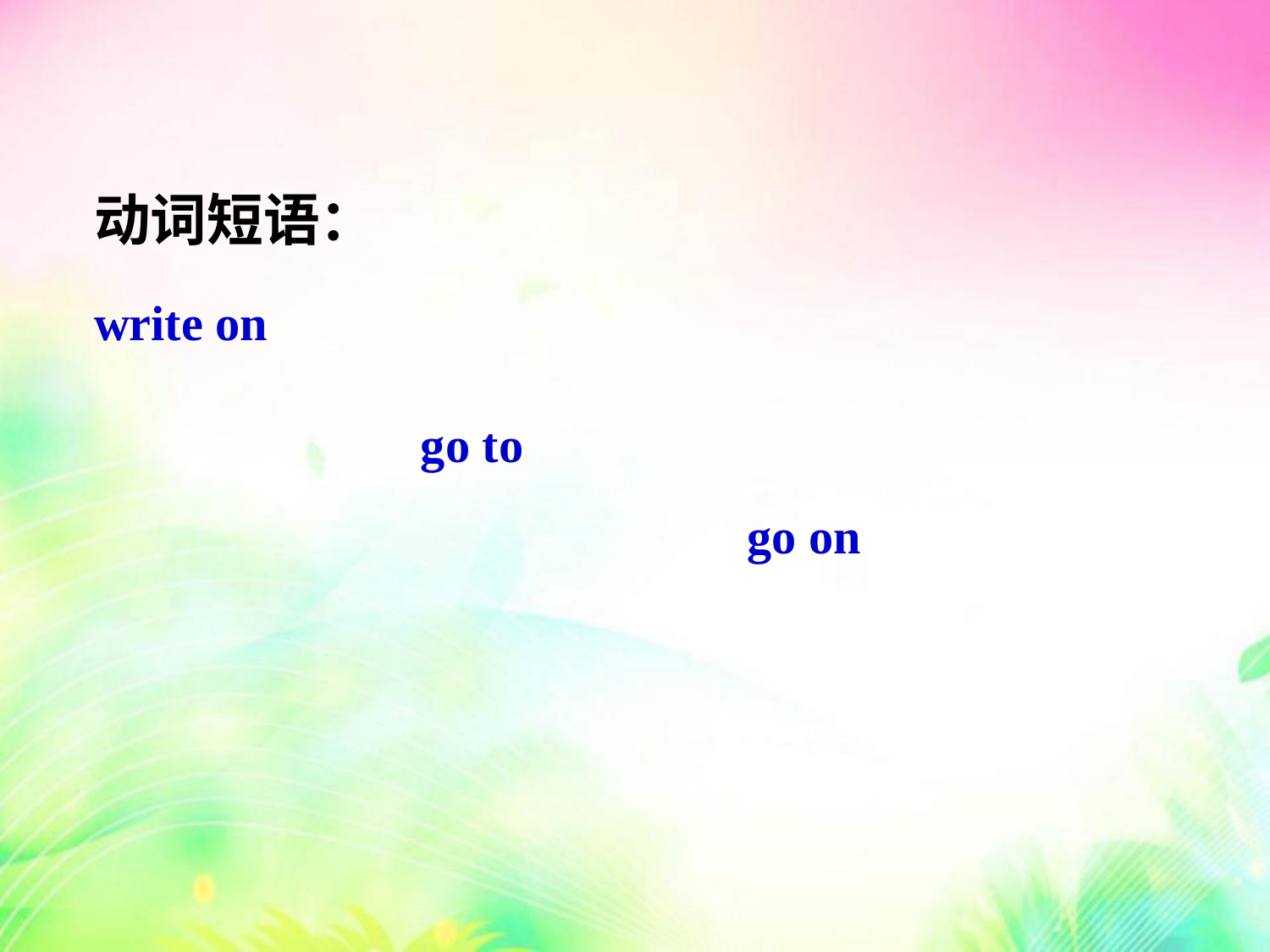

动词短语：
write on
go to
go on